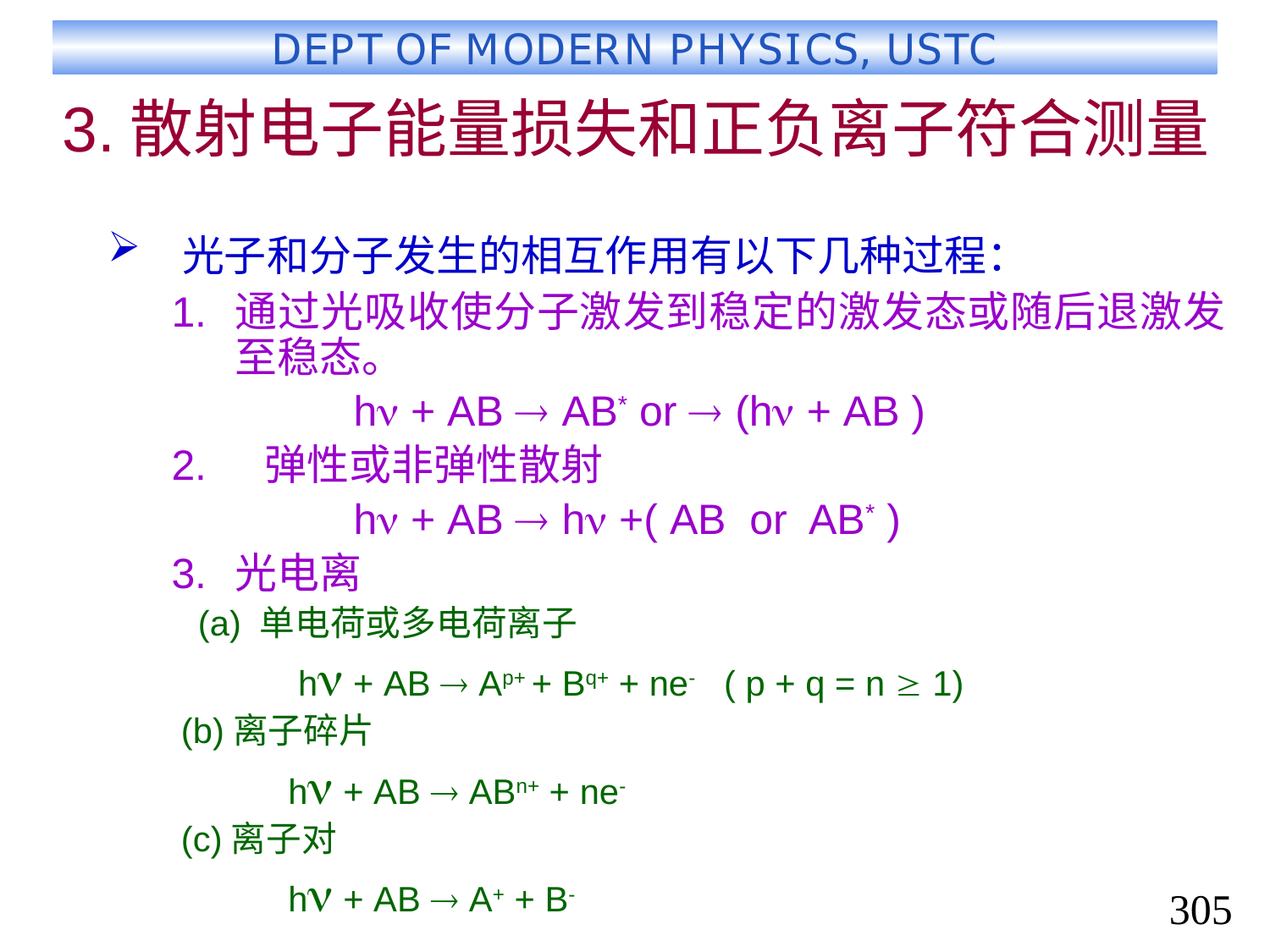

# 3.散射电子能量损失和正负离子符合测量
光子和分子发生的相互作用有以下几种过程：
通过光吸收使分子激发到稳定的激发态或随后退激发至稳态。
          hν + AB → AB* or → (hν + AB )
  弹性或非弹性散射
          hν + AB → hν +( AB  or  AB* )
光电离
   (a) 单电荷或多电荷离子
             hν + AB → Ap+ + Bq+ + ne-     ( p + q = n ≥ 1)
 (b)离子碎片
            hν + AB → ABn+ + ne-
 (c)离子对
            hν + AB → A+ + B-